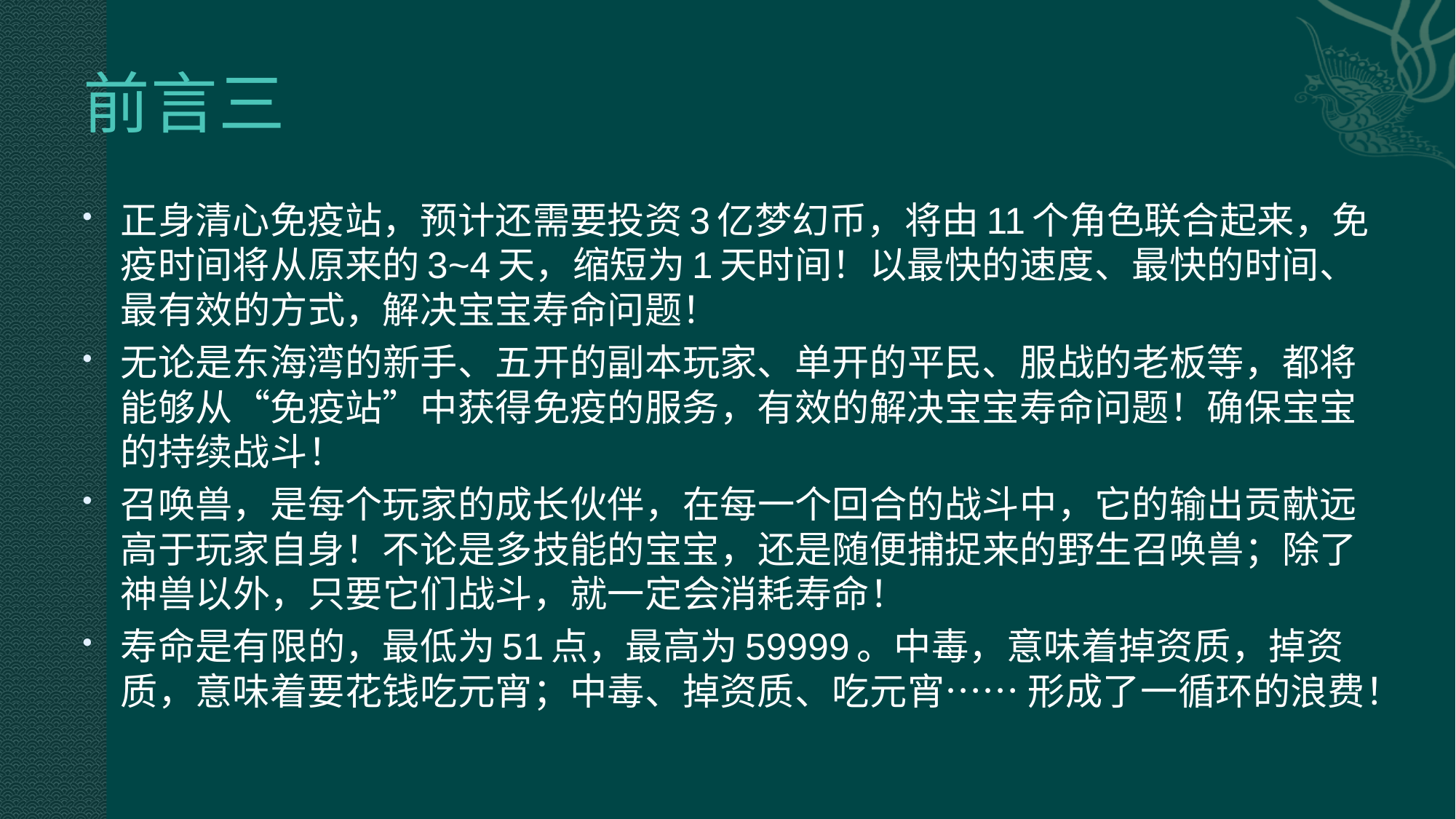

# 前言三
正身清心免疫站，预计还需要投资3亿梦幻币，将由11个角色联合起来，免疫时间将从原来的3~4天，缩短为1天时间！以最快的速度、最快的时间、最有效的方式，解决宝宝寿命问题！
无论是东海湾的新手、五开的副本玩家、单开的平民、服战的老板等，都将能够从“免疫站”中获得免疫的服务，有效的解决宝宝寿命问题！确保宝宝的持续战斗！
召唤兽，是每个玩家的成长伙伴，在每一个回合的战斗中，它的输出贡献远高于玩家自身！不论是多技能的宝宝，还是随便捕捉来的野生召唤兽；除了神兽以外，只要它们战斗，就一定会消耗寿命！
寿命是有限的，最低为51点，最高为59999。中毒，意味着掉资质，掉资质，意味着要花钱吃元宵；中毒、掉资质、吃元宵…… 形成了一循环的浪费！